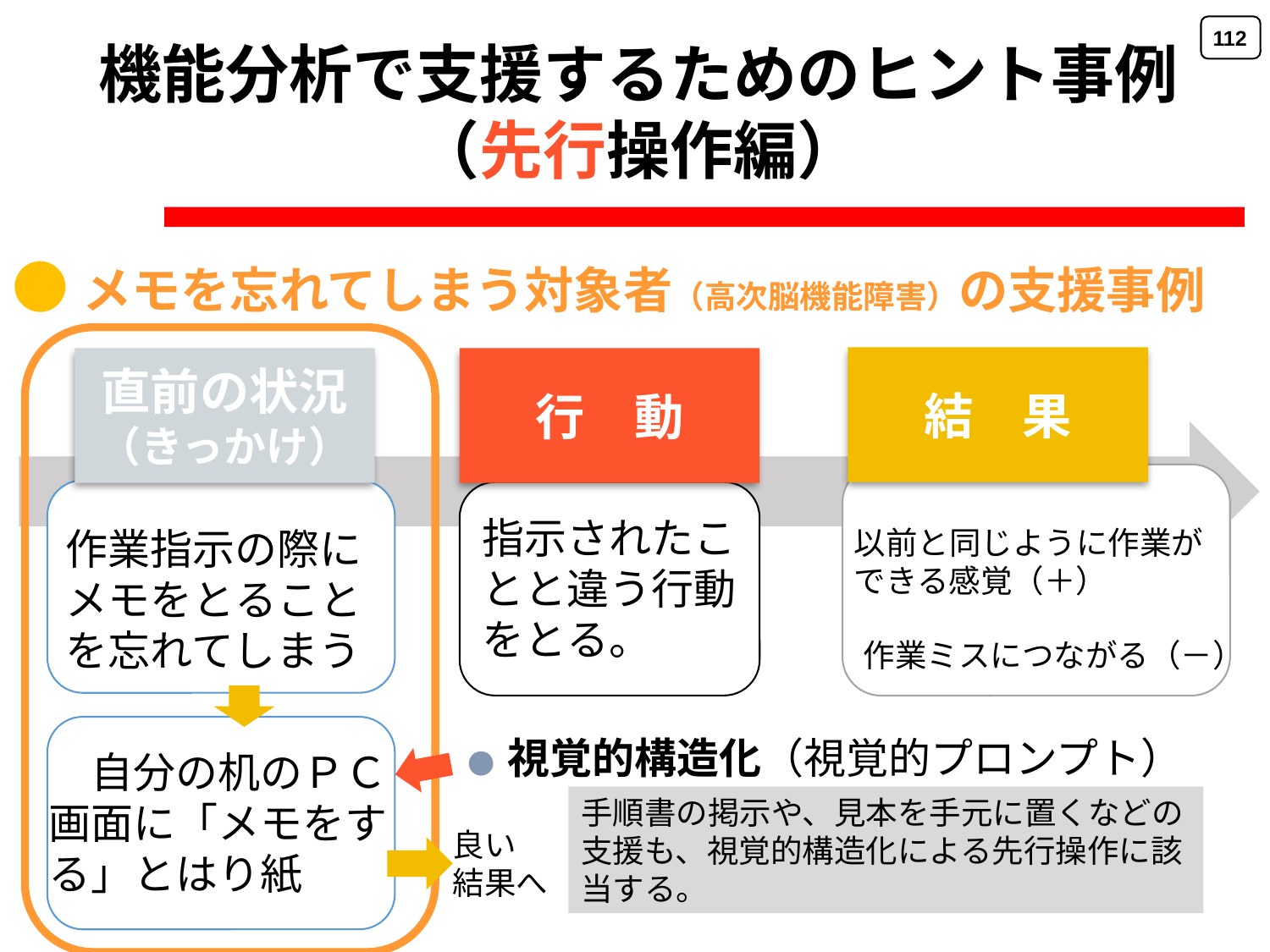

112

機能分析で支援するためのヒント事例（先行操作編）

●メモを忘れてしまう対象者（高次脳機能障害）の支援事例

結　果
行　動
直前の状況
（きっかけ）

指示されたことと違う行動をとる。
作業指示の際に
メモをとることを忘れてしまう
以前と同じように作業ができる感覚（＋）
作業ミスにつながる（－）

●
視覚的構造化（視覚的プロンプト）
　自分の机のＰＣ画面に「メモをする」とはり紙

手順書の掲示や、見本を手元に置くなどの支援も、視覚的構造化による先行操作に該当する。
良い
結果へ